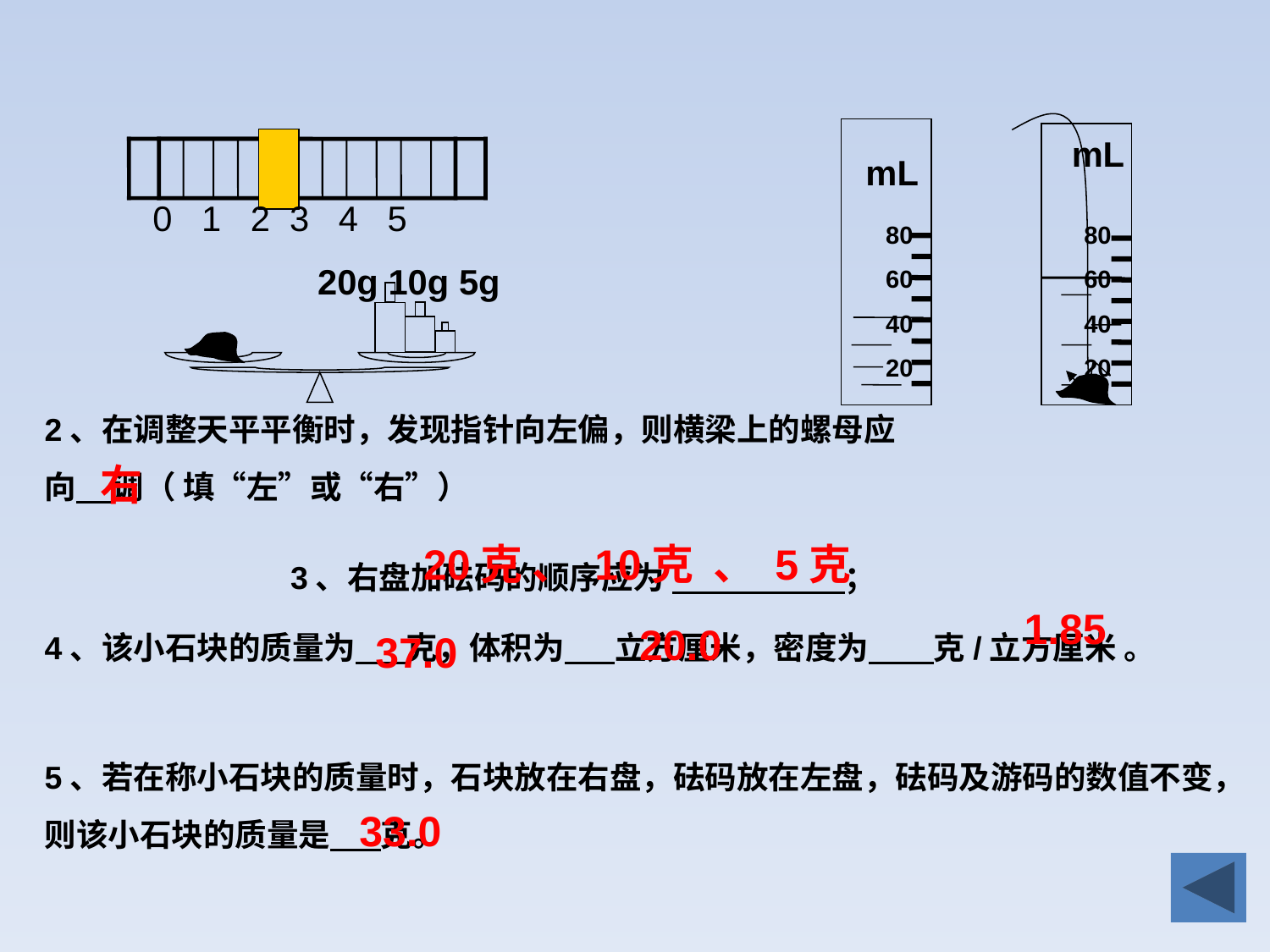

mL

mL

0   1   2  3   4   5
80
60
40
20

80
60
40
20

20g 10g 5g

2、在调整天平平衡时，发现指针向左偏，则横梁上的螺母应
向     调（ 填“左”或“右”）

右
20克 、 10克  、 5克
3、右盘加砝码的顺序应为                         ；
1.85
20.0
37.0
4、该小石块的质量为       克，体积为       立方厘米，密度为         克/立方厘米 。
5、若在称小石块的质量时，石块放在右盘，砝码放在左盘，砝码及游码的数值不变，则该小石块的质量是       克。
33.0